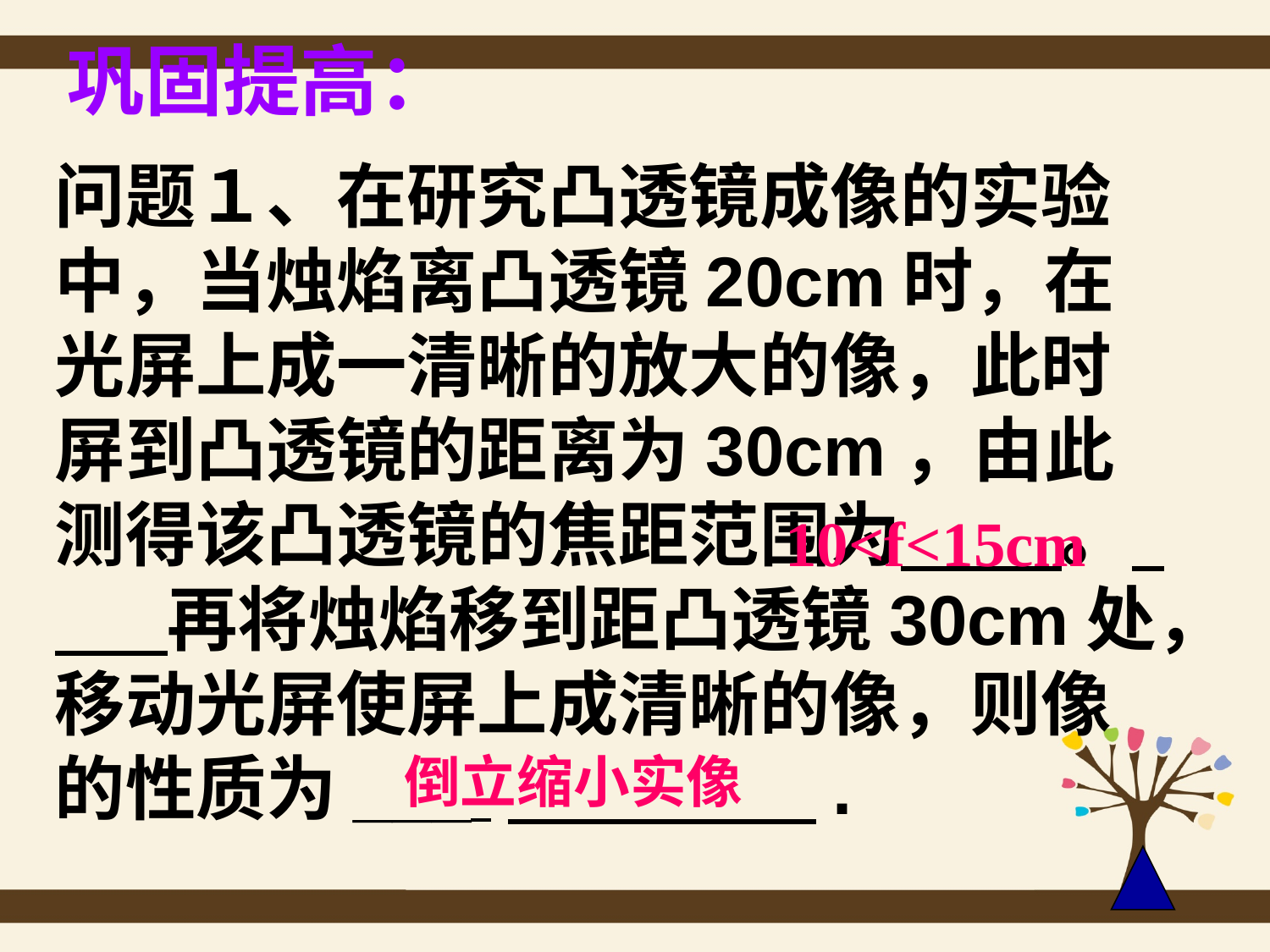

巩固提高：
问题１、在研究凸透镜成像的实验中，当烛焰离凸透镜20cm时，在光屏上成一清晰的放大的像，此时屏到凸透镜的距离为30cm，由此测得该凸透镜的焦距范围为          。          再将烛焰移到距凸透镜30cm处，移动光屏使屏上成清晰的像，则像的性质为___ 　　　      .
10<f<15cm
倒立缩小实像